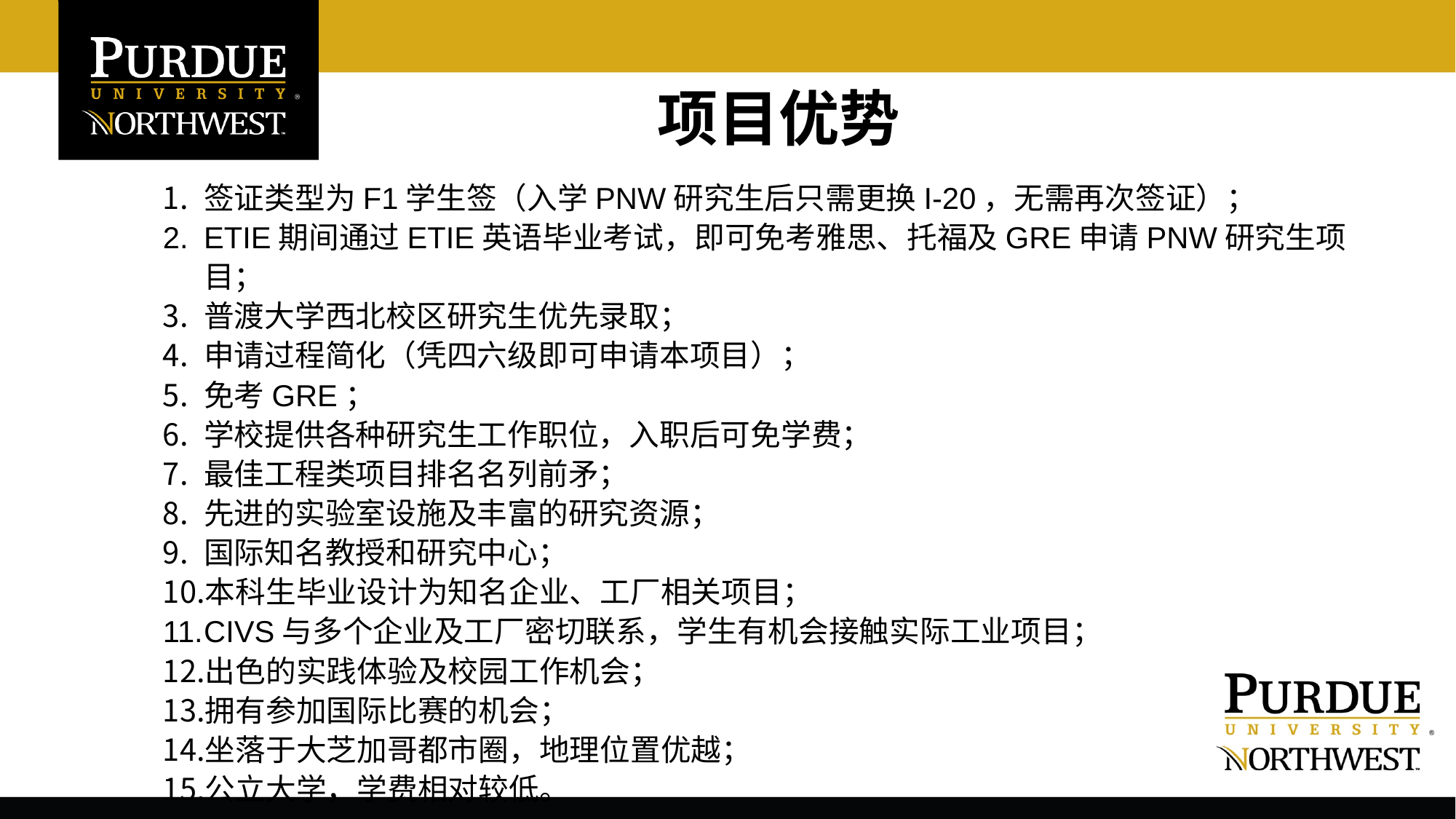

项目优势
签证类型为F1学生签（入学PNW研究生后只需更换I-20，无需再次签证）；
ETIE期间通过ETIE英语毕业考试，即可免考雅思、托福及GRE申请PNW研究生项目；
普渡⼤学⻄北校区研究⽣优先录取；
申请过程简化（凭四六级即可申请本项目）；
免考GRE；
学校提供各种研究生工作职位，入职后可免学费；
最佳⼯程类项⽬排名名列前矛；
先进的实验室设施及丰富的研究资源；
国际知名教授和研究中⼼；
本科生毕业设计为知名企业、工厂相关项目；
CIVS与多个企业及⼯⼚密切联系，学生有机会接触实际工业项目；
出⾊的实践体验及校园⼯作机会；
拥有参加国际⽐赛的机会；
坐落于大芝加哥都市圈，地理位置优越；
公立大学，学费相对较低。